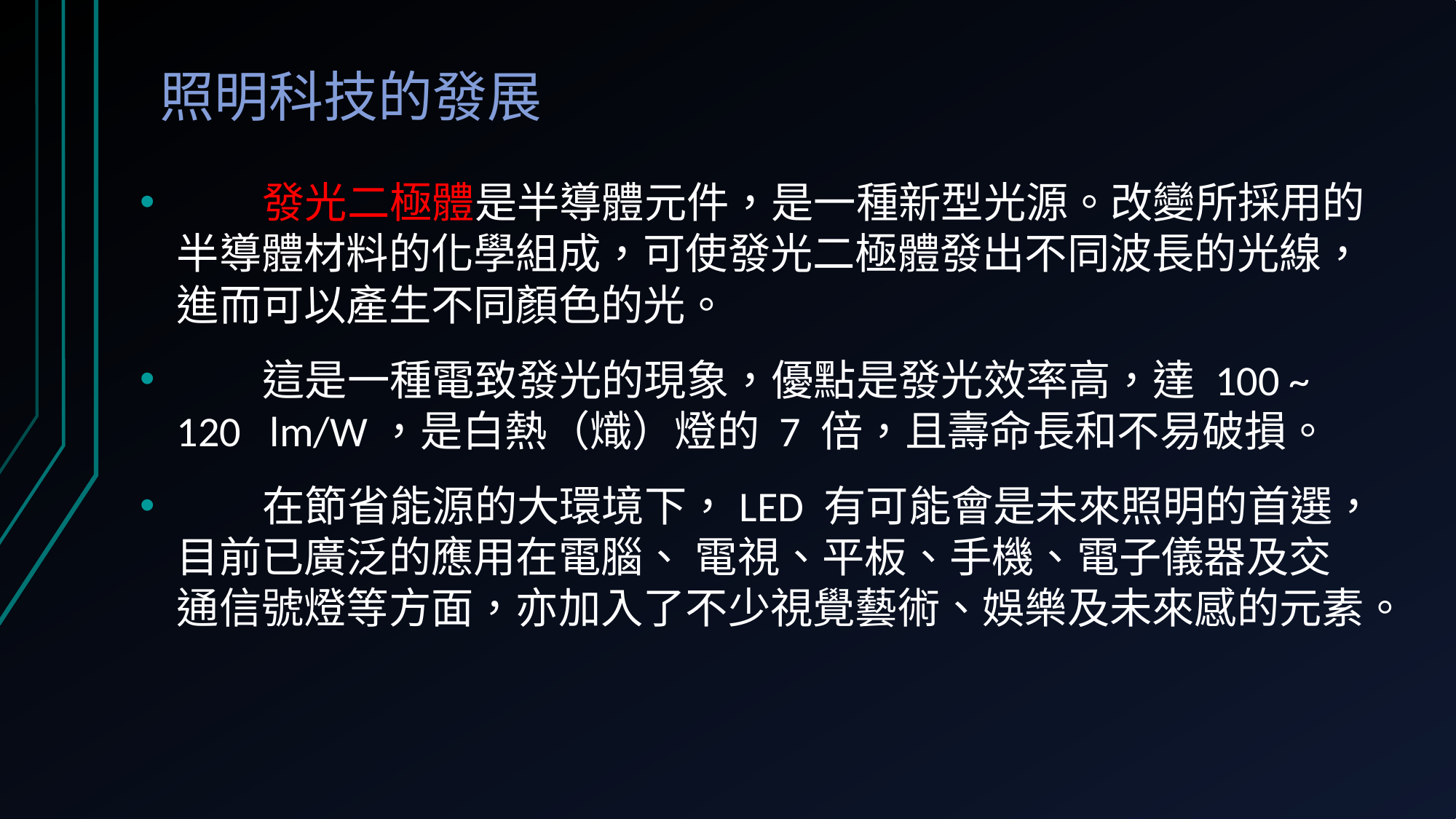

# 照明科技的發展
        發光二極體是半導體元件，是一種新型光源。改變所採用的半導體材料的化學組成，可使發光二極體發出不同波長的光線，進而可以產生不同顏色的光。
        這是一種電致發光的現象，優點是發光效率高，達 100 ~ 120   lm/W，是白熱（熾）燈的 7 倍，且壽命長和不易破損。
        在節省能源的大環境下，LED 有可能會是未來照明的首選，目前已廣泛的應用在電腦、 電視、平板、手機、電子儀器及交通信號燈等方面，亦加入了不少視覺藝術、娛樂及未來感的元素。